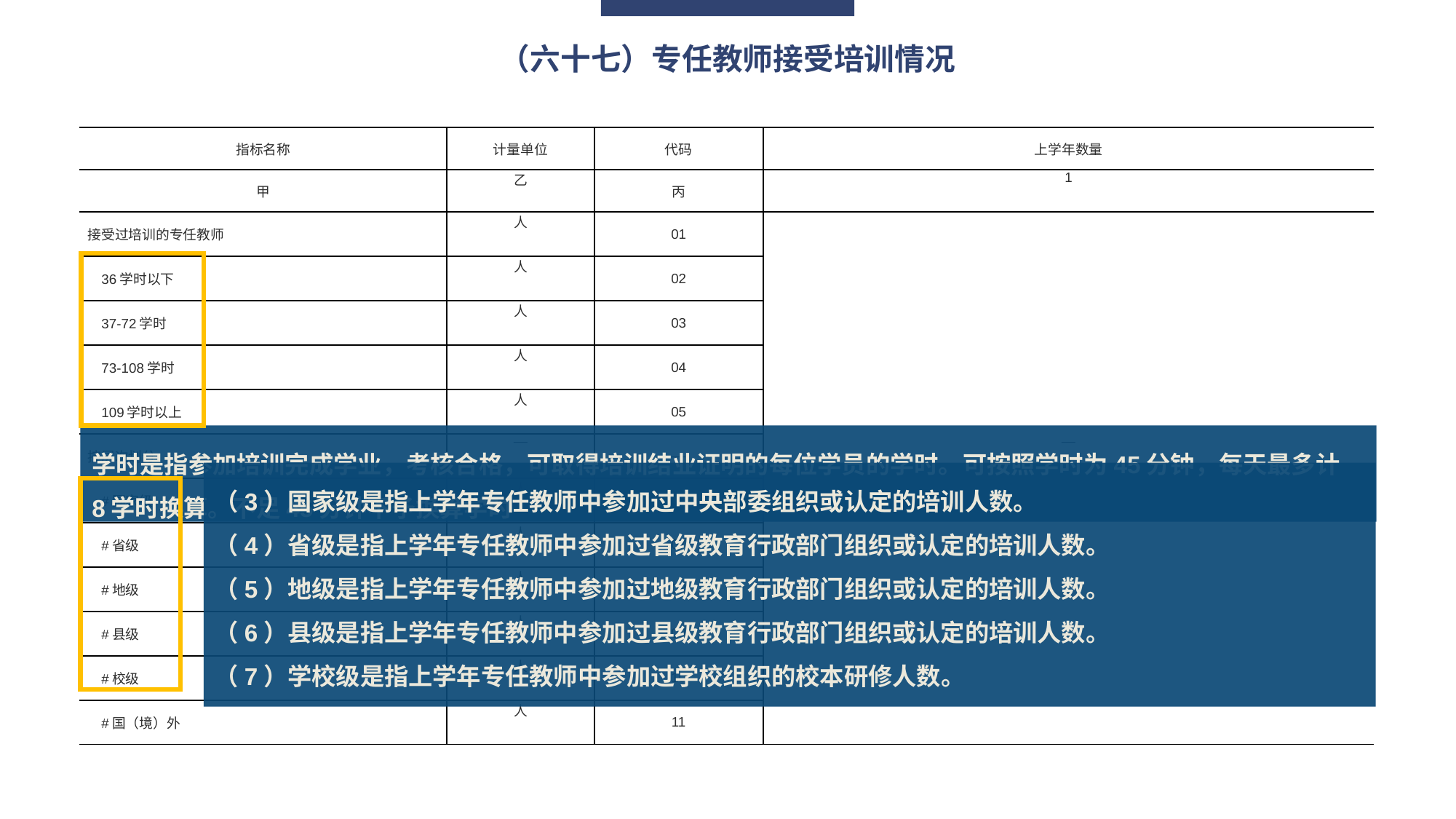

（六十七）专任教师接受培训情况
| 指标名称 | 计量单位 | 代码 | 上学年数量 |
| --- | --- | --- | --- |
| 甲 | 乙 | 丙 | 1 |
| 接受过培训的专任教师 | 人 | 01 |  |
| 36学时以下 | 人 | 02 |  |
| 37-72学时 | 人 | 03 |  |
| 73-108学时 | 人 | 04 |  |
| 109学时以上 | 人 | 05 |  |
| 按层次划分 | — | — | — |
| #国家级 | 人 | 06 |  |
| #省级 | 人 | 07 |  |
| #地级 | 人 | 08 |  |
| #县级 | 人 | 09 |  |
| #校级 | 人 | 10 |  |
| #国（境）外 | 人 | 11 |  |

学时是指参加培训完成学业，考核合格，可取得培训结业证明的每位学员的学时。可按照学时为45分钟，每天最多计8学时换算。不足45分钟不予换算学时

（3）国家级是指上学年专任教师中参加过中央部委组织或认定的培训人数。
（4）省级是指上学年专任教师中参加过省级教育行政部门组织或认定的培训人数。
（5）地级是指上学年专任教师中参加过地级教育行政部门组织或认定的培训人数。
（6）县级是指上学年专任教师中参加过县级教育行政部门组织或认定的培训人数。
（7）学校级是指上学年专任教师中参加过学校组织的校本研修人数。